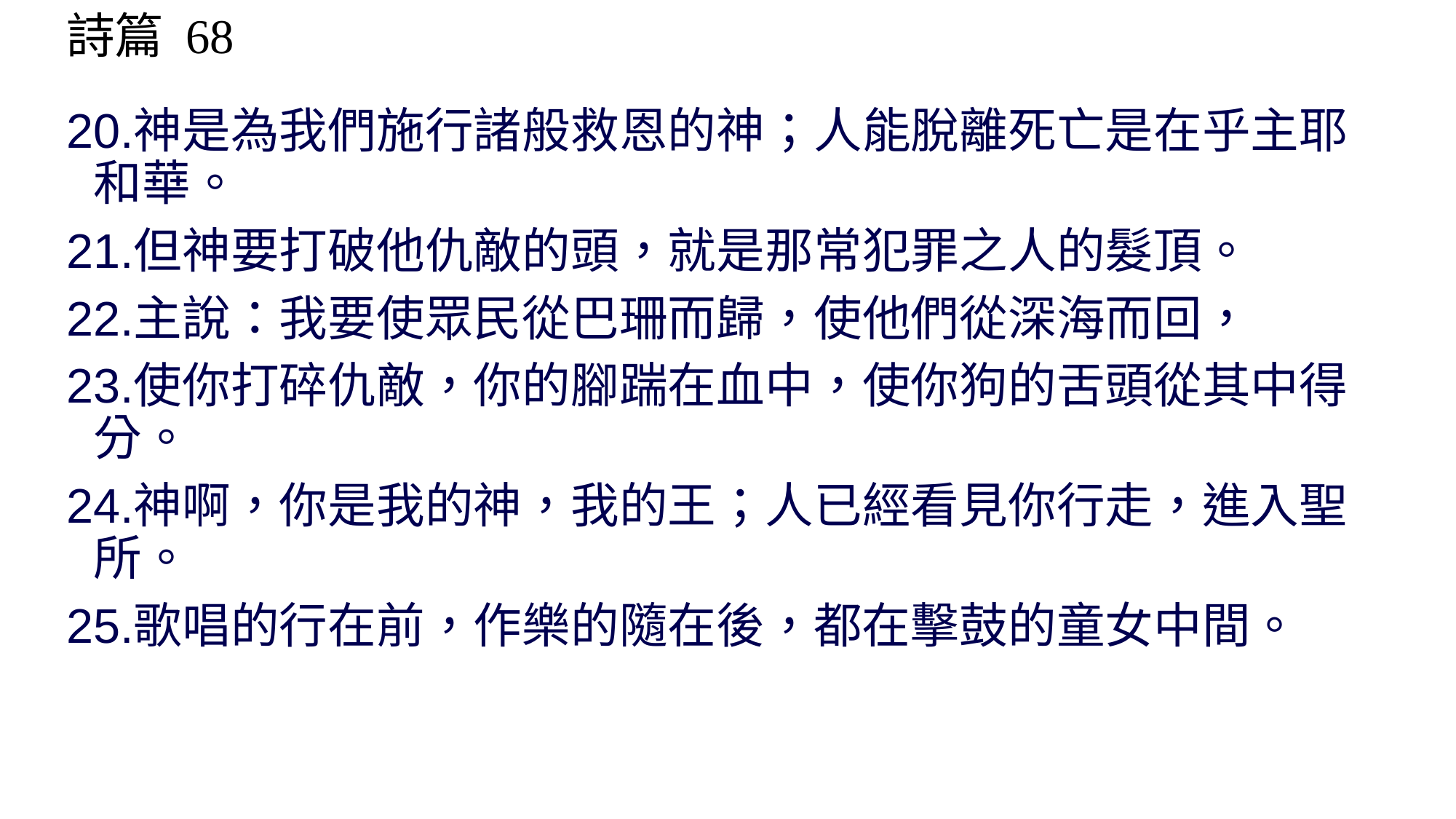

詩篇 68
神是為我們施行諸般救恩的神；人能脫離死亡是在乎主耶和華。
但神要打破他仇敵的頭，就是那常犯罪之人的髮頂。
主說：我要使眾民從巴珊而歸，使他們從深海而回，
使你打碎仇敵，你的腳踹在血中，使你狗的舌頭從其中得分。
神啊，你是我的神，我的王；人已經看見你行走，進入聖所。
歌唱的行在前，作樂的隨在後，都在擊鼓的童女中間。